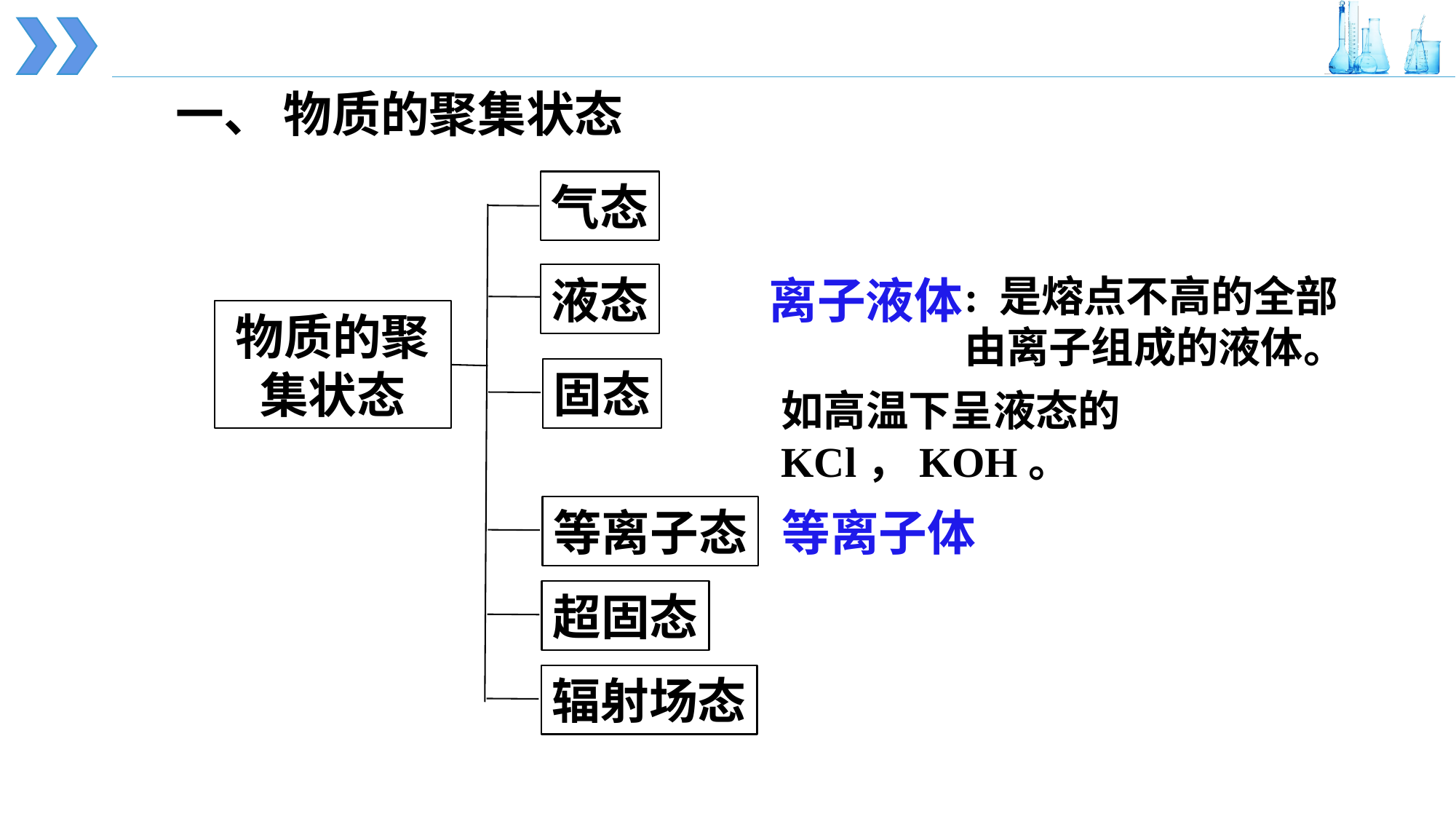

一、 物质的聚集状态
气态
物质的聚集状态
离子液体
液态
: 是熔点不高的全部由离子组成的液体。
固态
如高温下呈液态的KCl，KOH。
等离子态
等离子体
超固态
辐射场态